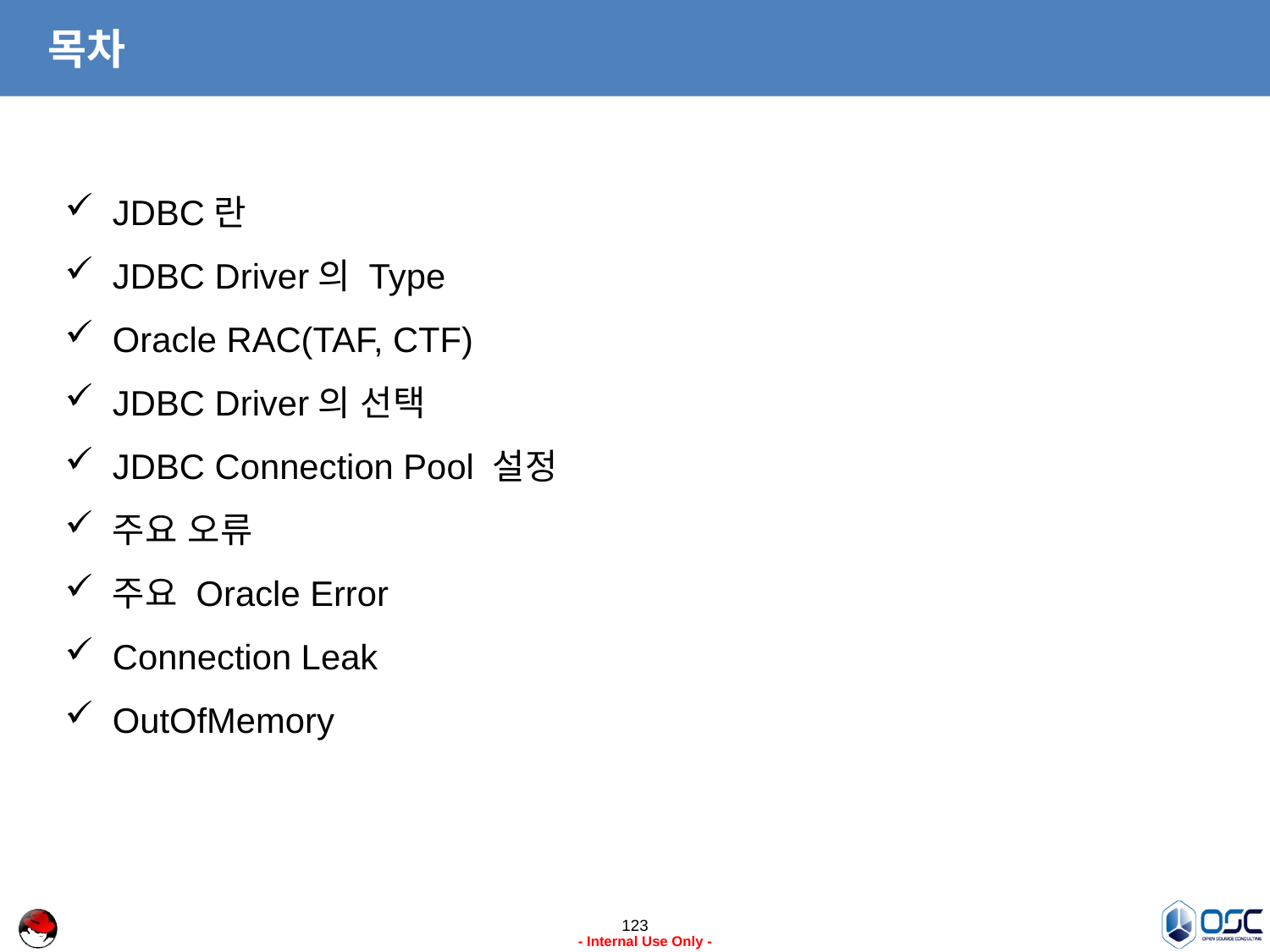

# 목차
JDBC란
JDBC Driver의 Type
Oracle RAC(TAF, CTF)
JDBC Driver의 선택
JDBC Connection Pool 설정
주요 오류
주요 Oracle Error
Connection Leak
OutOfMemory